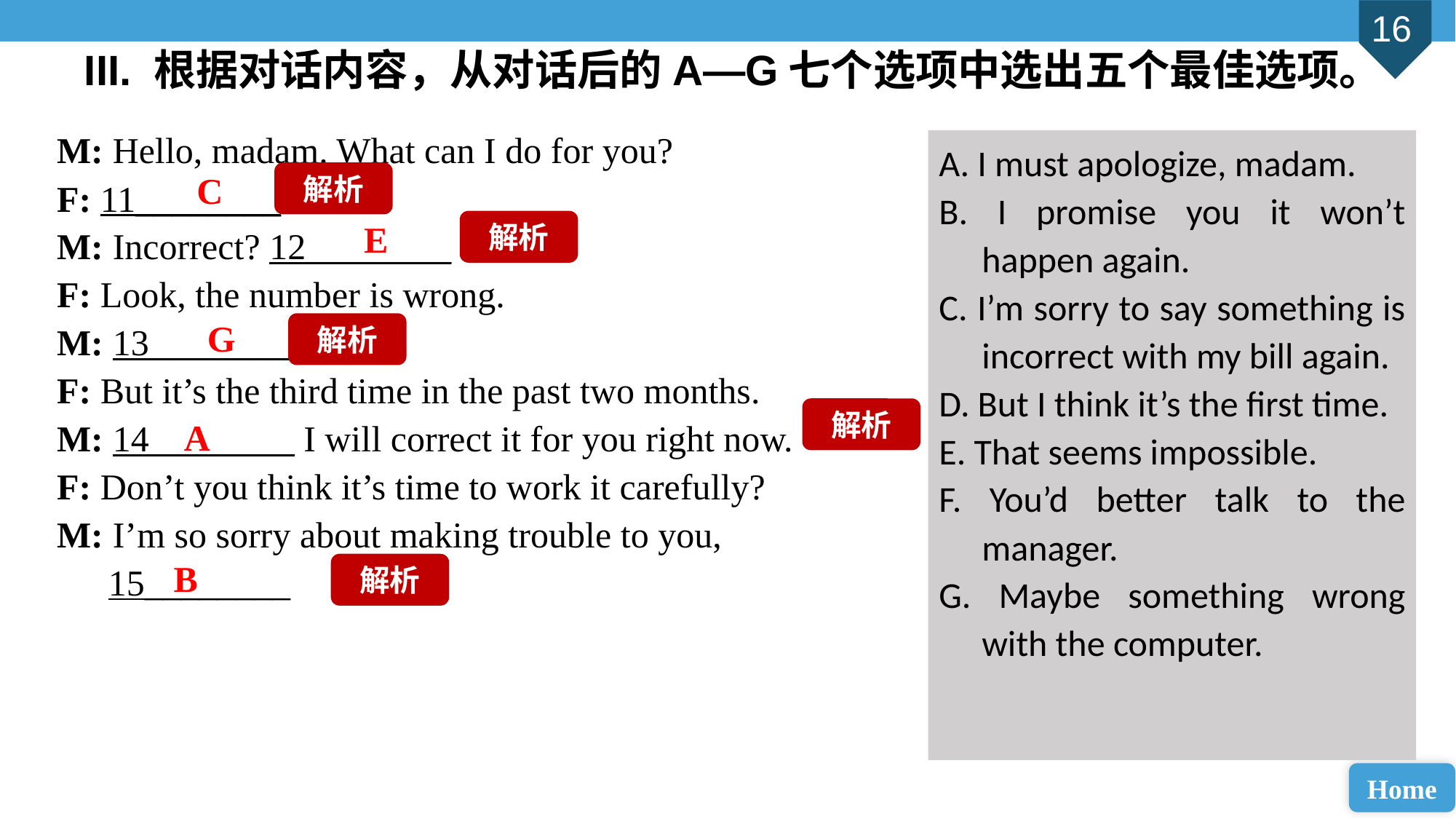

III. 根据对话内容，从对话后的A—G七个选项中选出五个最佳选项。
M: Hello, madam. What can I do for you?
F: 11________
M: Incorrect? 12________
F: Look, the number is wrong.
M: 13________
F: But it’s the third time in the past two months.
M: 14________ I will correct it for you right now.
F: Don’t you think it’s time to work it carefully?
M: I’m so sorry about making trouble to you, 15________
A. I must apologize, madam.
B. I promise you it won’t happen again.
C. I’m sorry to say something is incorrect with my bill again.
D. But I think it’s the first time.
E. That seems impossible.
F. You’d better talk to the manager.
G. Maybe something wrong with the computer.
C
解析
E
解析
G
解析
解析
A
B
解析